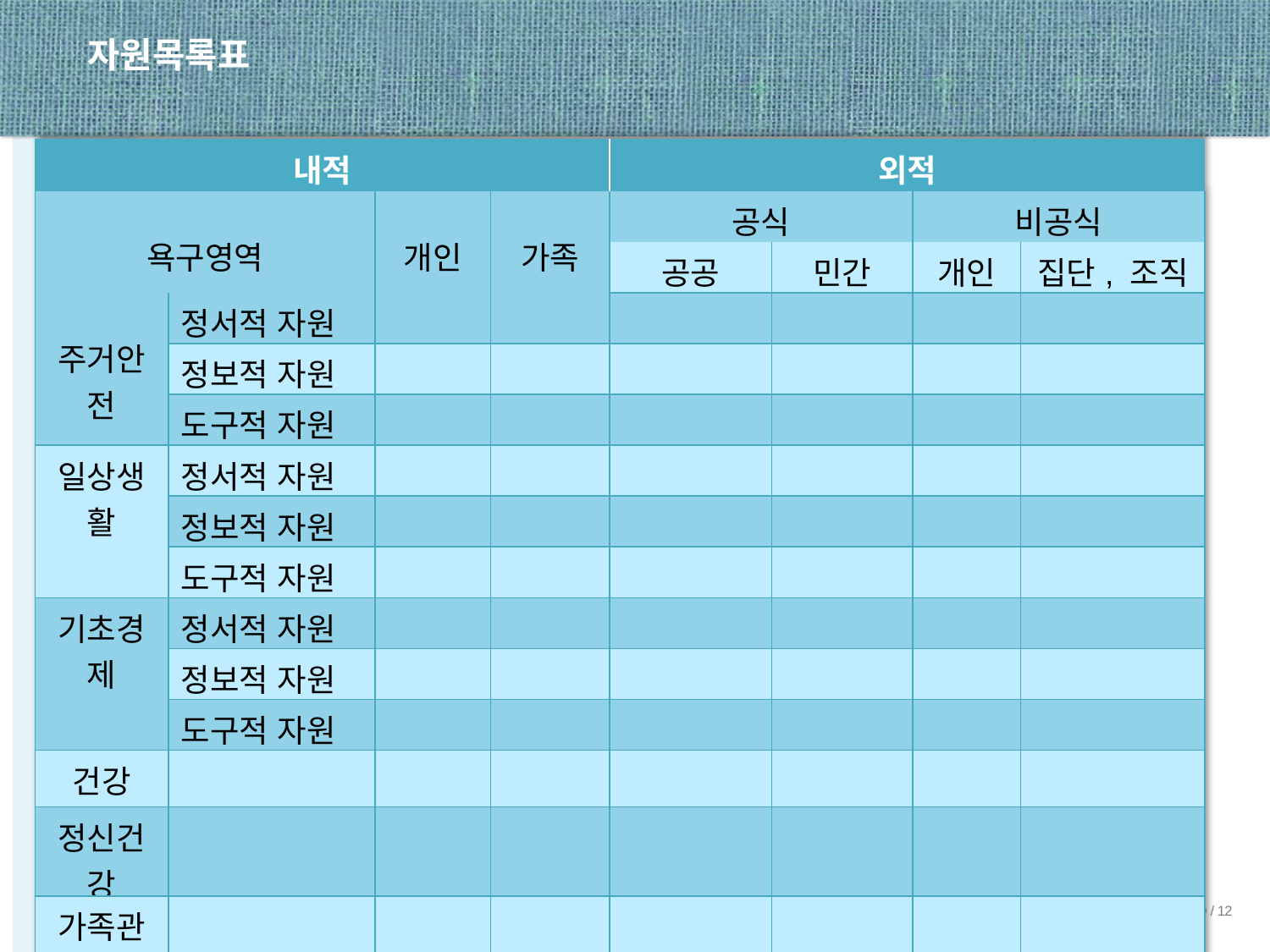

자원목록표
| 내적 |  |  |  | 외적 |  |  |  |
| --- | --- | --- | --- | --- | --- | --- | --- |
| 욕구영역 |  | 개인 | 가족 | 공식 |  | 비공식 |  |
|  |  |  |  | 공공 | 민간 | 개인 | 집단, 조직 |
| 주거안전 | 정서적 자원 |  |  |  |  |  |  |
|  | 정보적 자원 |  |  |  |  |  |  |
|  | 도구적 자원 |  |  |  |  |  |  |
| 일상생활 | 정서적 자원 |  |  |  |  |  |  |
|  | 정보적 자원 |  |  |  |  |  |  |
|  | 도구적 자원 |  |  |  |  |  |  |
| 기초경제 | 정서적 자원 |  |  |  |  |  |  |
|  | 정보적 자원 |  |  |  |  |  |  |
|  | 도구적 자원 |  |  |  |  |  |  |
| 건강 |  |  |  |  |  |  |  |
| 정신건강 |  |  |  |  |  |  |  |
| 가족관계 |  |  |  |  |  |  |  |
9 / 12